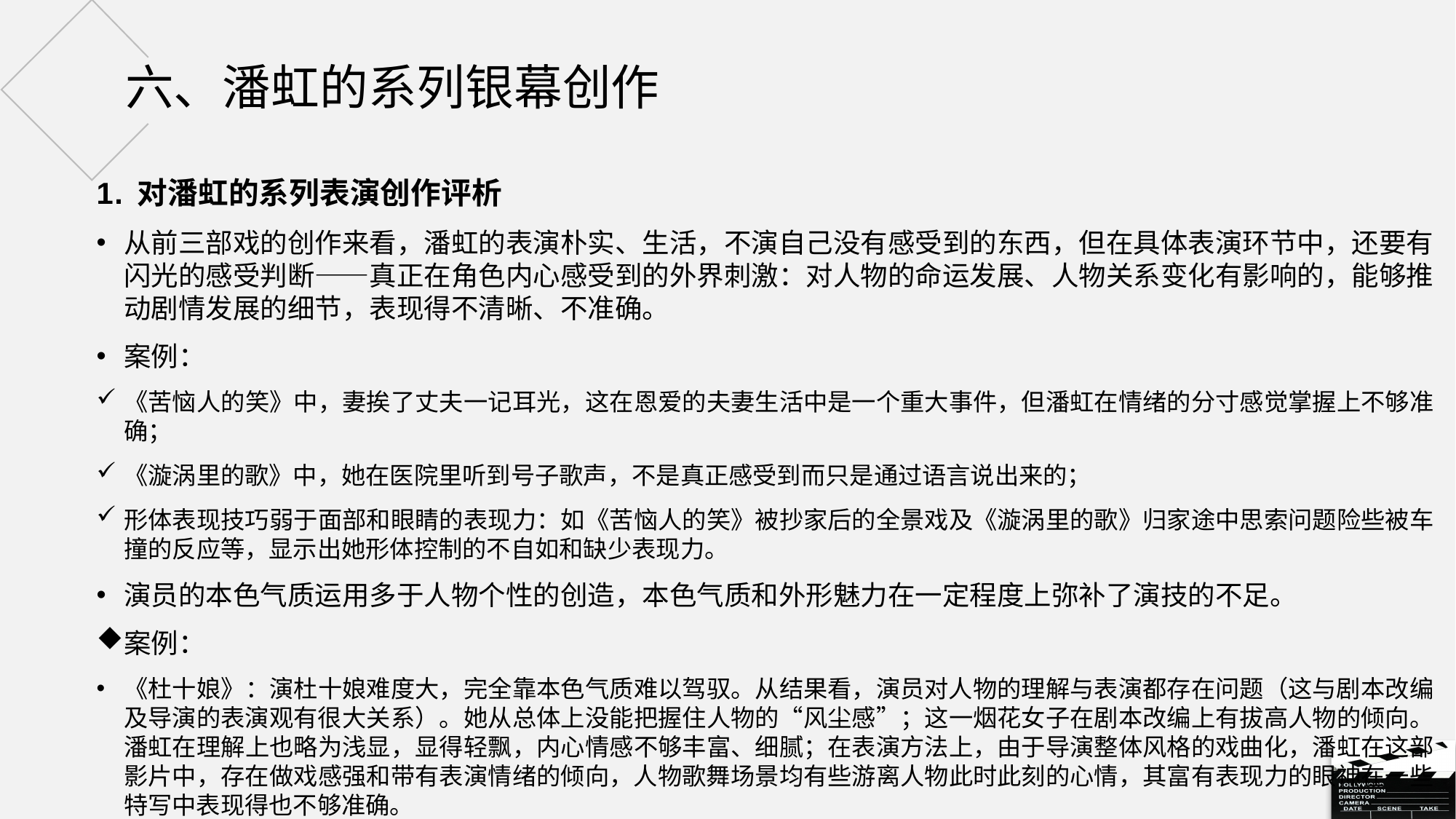

# 六、潘虹的系列银幕创作
对潘虹的系列表演创作评析
从前三部戏的创作来看，潘虹的表演朴实、生活，不演自己没有感受到的东西，但在具体表演环节中，还要有闪光的感受判断——真正在角色内心感受到的外界刺激：对人物的命运发展、人物关系变化有影响的，能够推动剧情发展的细节，表现得不清晰、不准确。
案例：
《苦恼人的笑》中，妻挨了丈夫一记耳光，这在恩爱的夫妻生活中是一个重大事件，但潘虹在情绪的分寸感觉掌握上不够准确；
《漩涡里的歌》中，她在医院里听到号子歌声，不是真正感受到而只是通过语言说出来的；
形体表现技巧弱于面部和眼睛的表现力：如《苦恼人的笑》被抄家后的全景戏及《漩涡里的歌》归家途中思索问题险些被车撞的反应等，显示出她形体控制的不自如和缺少表现力。
演员的本色气质运用多于人物个性的创造，本色气质和外形魅力在一定程度上弥补了演技的不足。
案例：
《杜十娘》：演杜十娘难度大，完全靠本色气质难以驾驭。从结果看，演员对人物的理解与表演都存在问题（这与剧本改编及导演的表演观有很大关系）。她从总体上没能把握住人物的“风尘感”；这一烟花女子在剧本改编上有拔高人物的倾向。潘虹在理解上也略为浅显，显得轻飘，内心情感不够丰富、细腻；在表演方法上，由于导演整体风格的戏曲化，潘虹在这部影片中，存在做戏感强和带有表演情绪的倾向，人物歌舞场景均有些游离人物此时此刻的心情，其富有表现力的眼神在一些特写中表现得也不够准确。